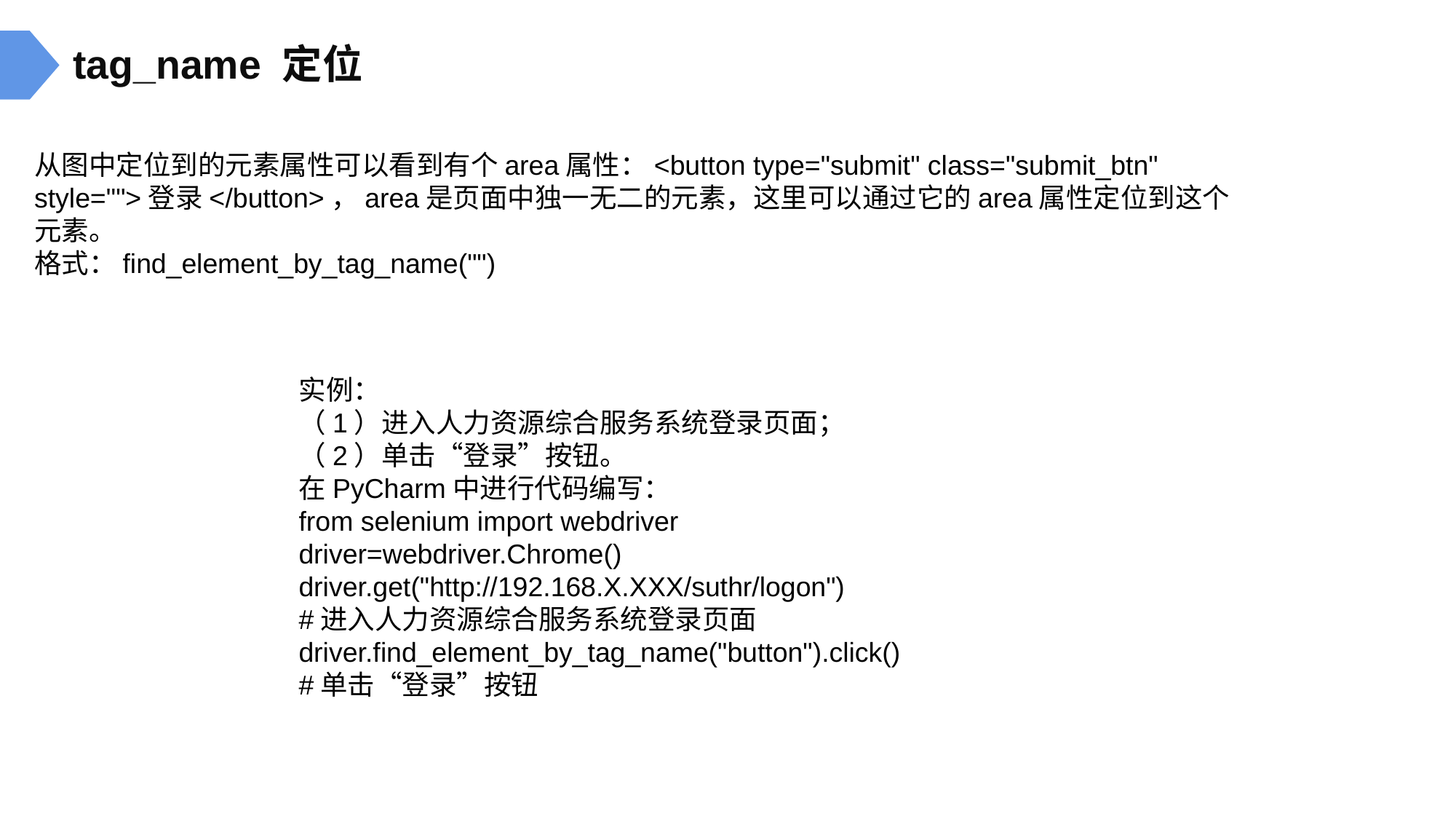

tag_name 定位
从图中定位到的元素属性可以看到有个area属性：<button type="submit" class="submit_btn"
style="">登录</button>，area是页面中独一无二的元素，这里可以通过它的area属性定位到这个
元素。
格式：find_element_by_tag_name("")
实例：
（1）进入人力资源综合服务系统登录页面；
（2）单击“登录”按钮。
在PyCharm中进行代码编写：
from selenium import webdriver
driver=webdriver.Chrome()
driver.get("http://192.168.X.XXX/suthr/logon")
#进入人力资源综合服务系统登录页面
driver.find_element_by_tag_name("button").click()
#单击“登录”按钮